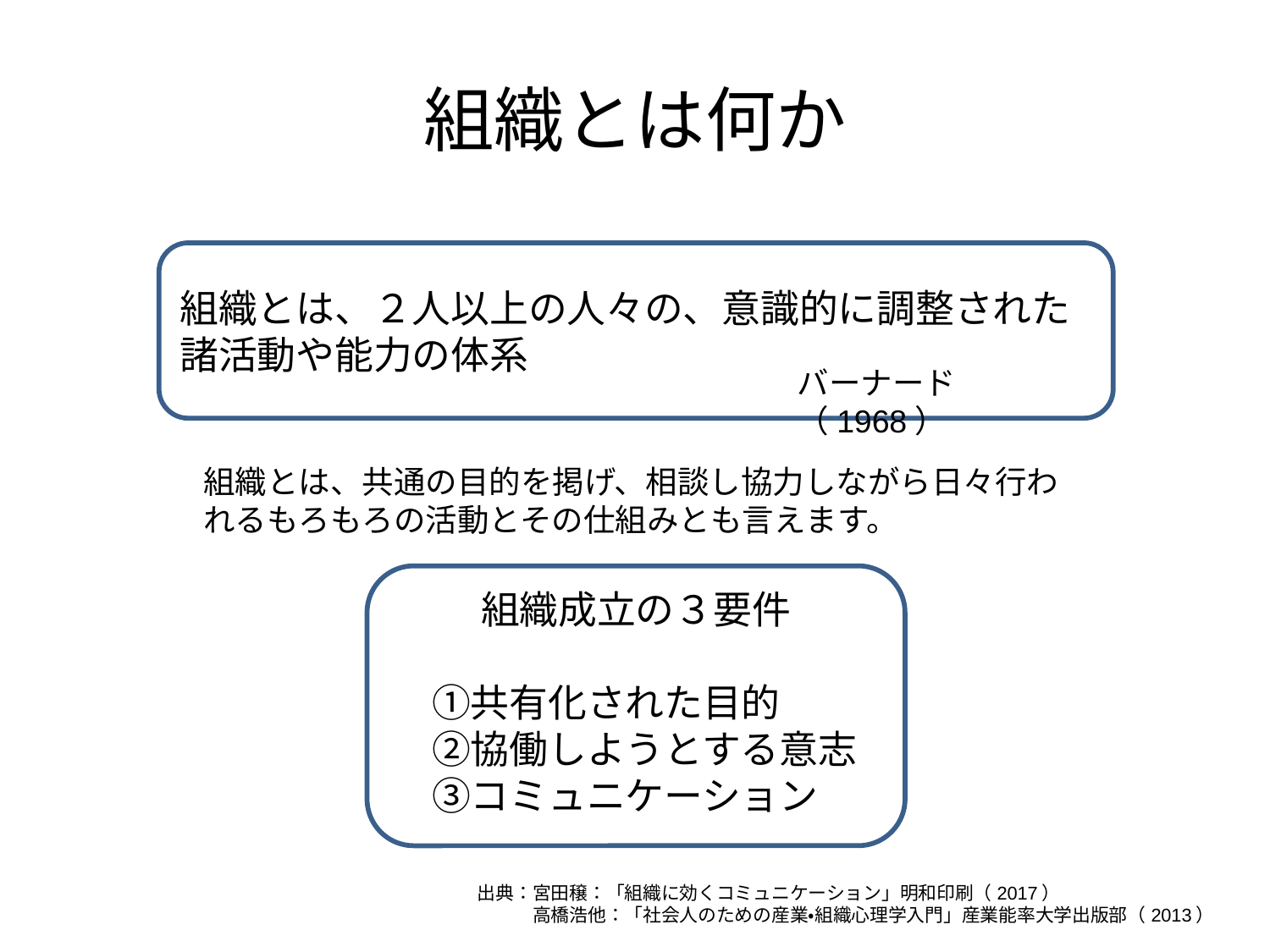

# 組織とは何か
組織とは、２人以上の人々の、意識的に調整された諸活動や能力の体系
バーナード（1968）
組織とは、共通の目的を掲げ、相談し協力しながら日々行われるもろもろの活動とその仕組みとも言えます。
組織成立の３要件

　①共有化された目的
　②協働しようとする意志
　③コミュニケーション
出典：宮田穣：「組織に効くコミュニケーション」明和印刷（2017）
　　　高橋浩他：「社会人のための産業・組織心理学入門」産業能率大学出版部（2013）